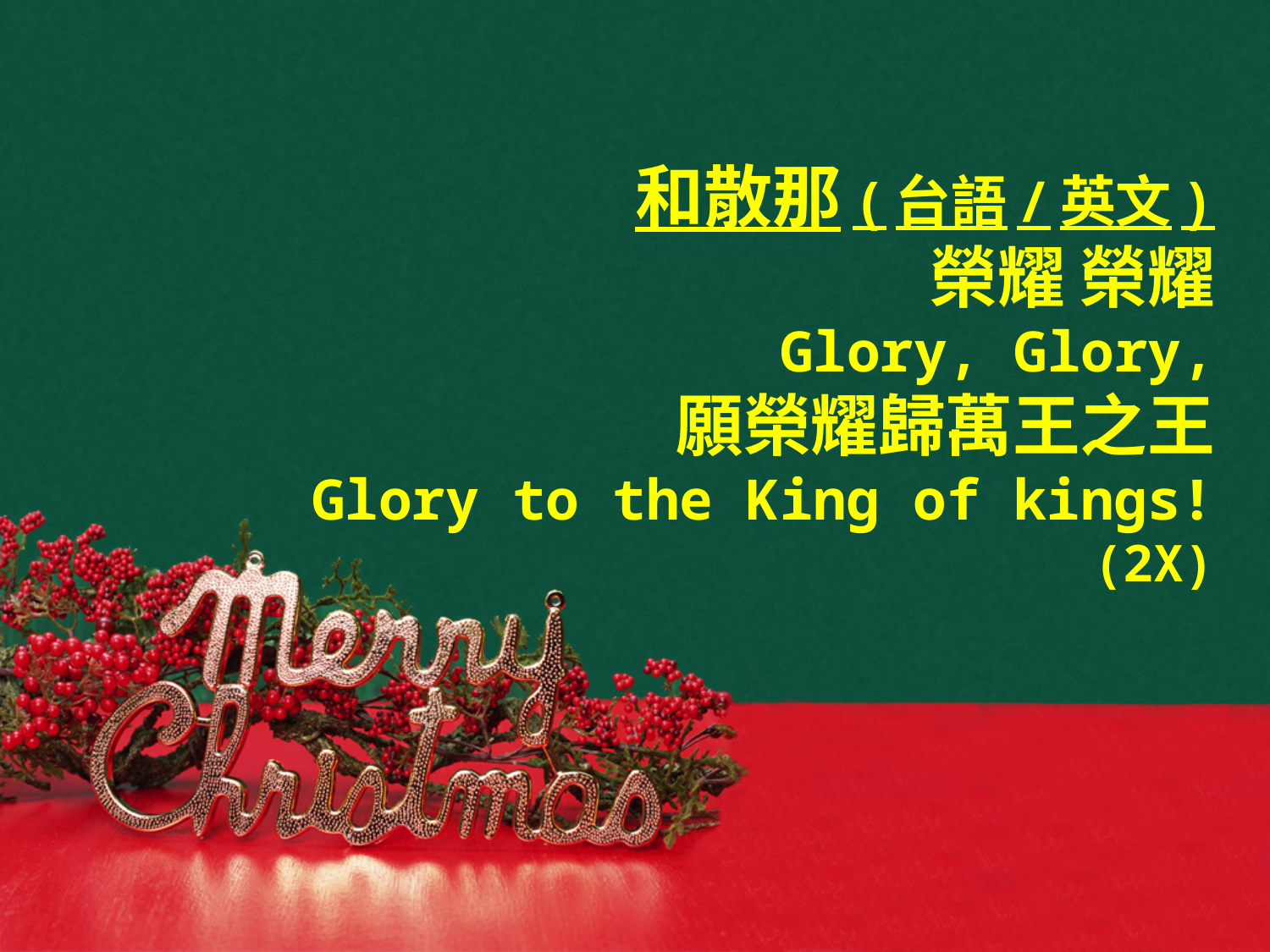

# 和散那(台語/英文) 榮耀 榮耀 Glory, Glory, 願榮耀歸萬王之王 Glory to the King of kings! (2X)